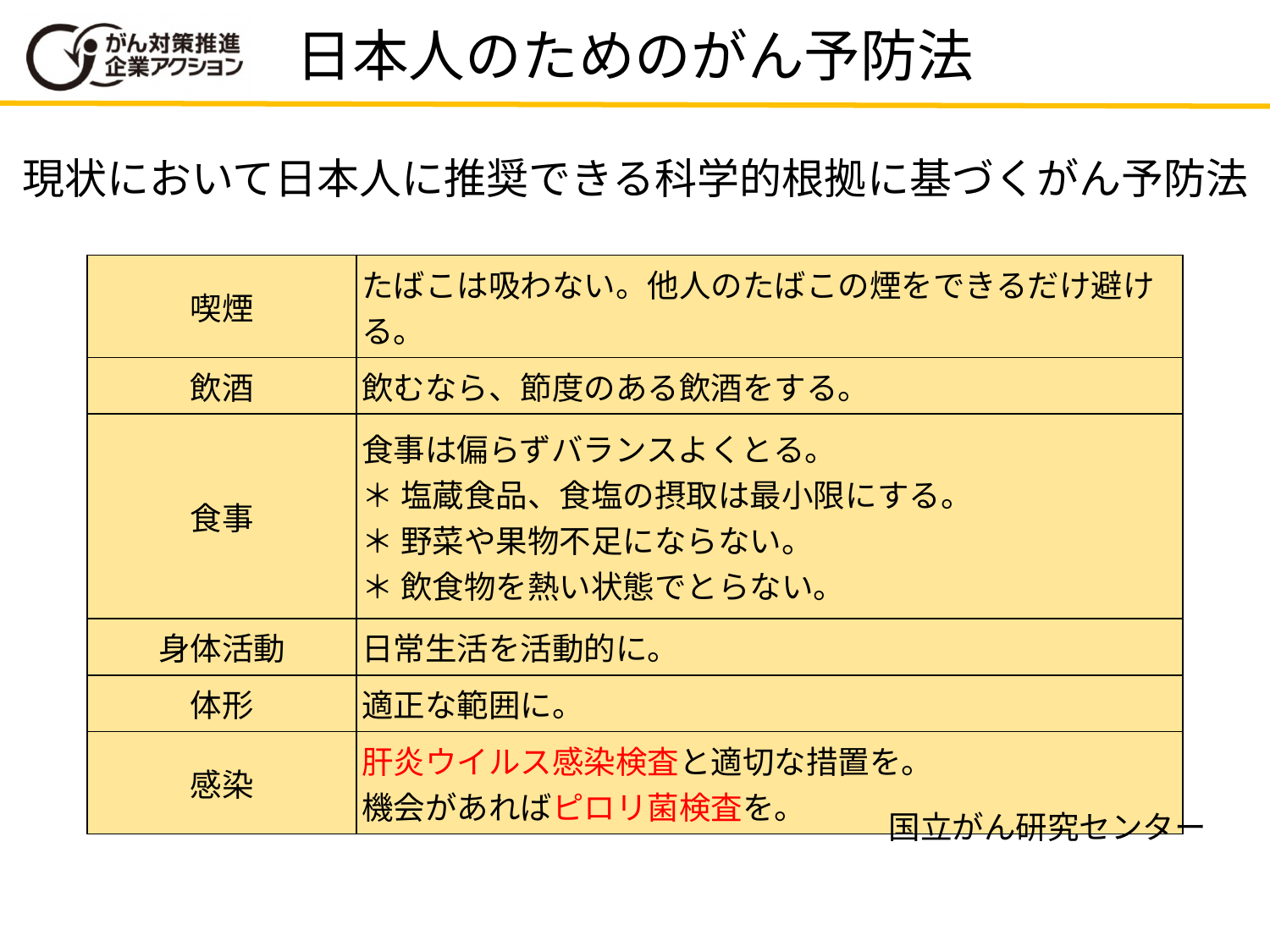

日本人のためのがん予防法
現状において日本人に推奨できる科学的根拠に基づくがん予防法
| 喫煙 | たばこは吸わない。他人のたばこの煙をできるだけ避ける。 |
| --- | --- |
| 飲酒 | 飲むなら、節度のある飲酒をする。 |
| 食事 | 食事は偏らずバランスよくとる。 ＊ 塩蔵食品、食塩の摂取は最小限にする。 ＊ 野菜や果物不足にならない。 ＊ 飲食物を熱い状態でとらない。 |
| 身体活動 | 日常生活を活動的に。 |
| 体形 | 適正な範囲に。 |
| 感染 | 肝炎ウイルス感染検査と適切な措置を。 機会があればピロリ菌検査を。 |
国立がん研究センター